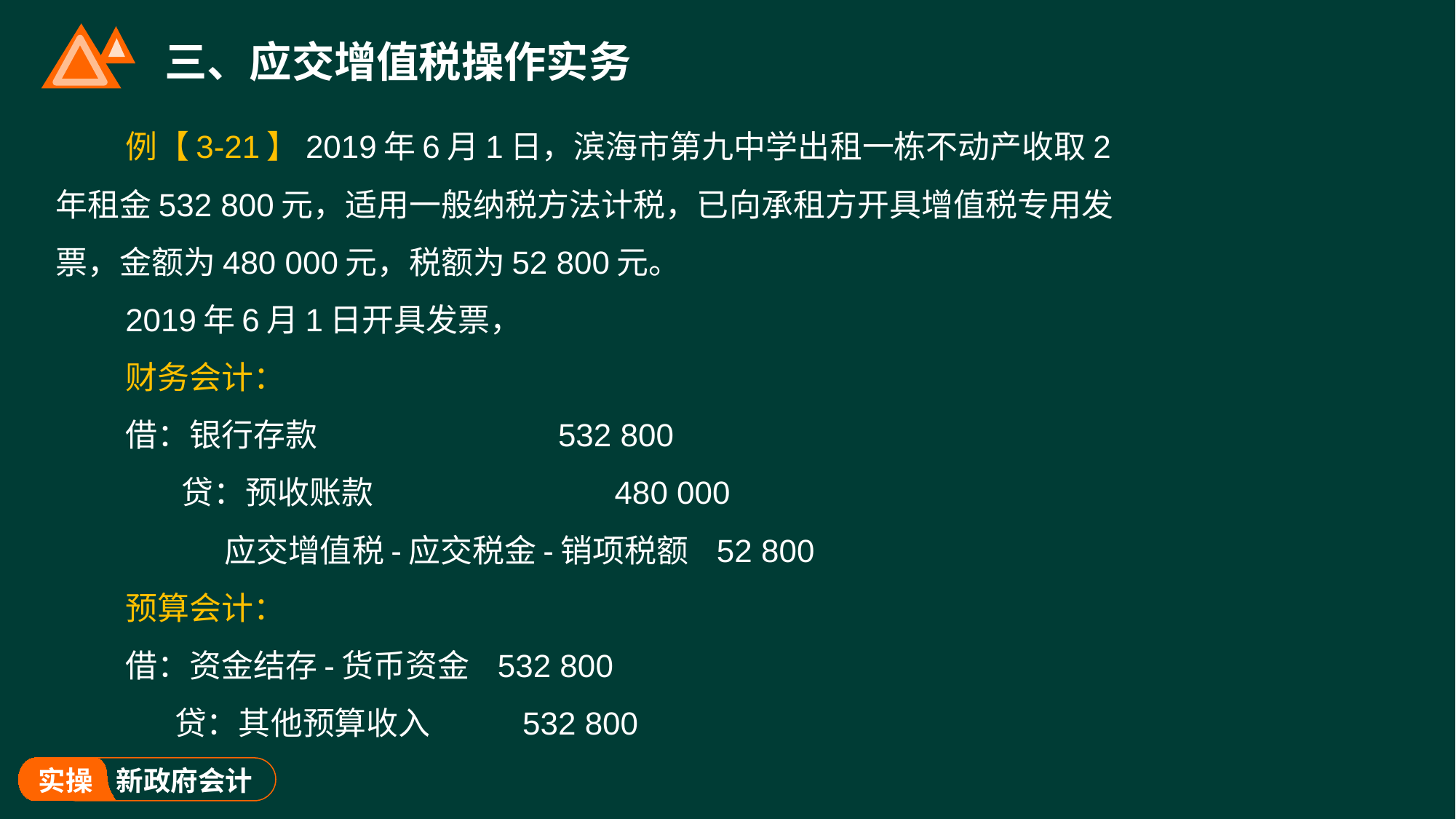

# 三、应交增值税操作实务
例【3-21】2019年6月1日，滨海市第九中学出租一栋不动产收取2年租金532 800元，适用一般纳税方法计税，已向承租方开具增值税专用发票，金额为480 000元，税额为52 800元。
2019年6月1日开具发票，
财务会计：
借：银行存款                                 532 800
       贷：预收账款                                 480 000
             应交增值税-应交税金-销项税额   52 800
预算会计：
借：资金结存-货币资金   532 800
      贷：其他预算收入            532 800